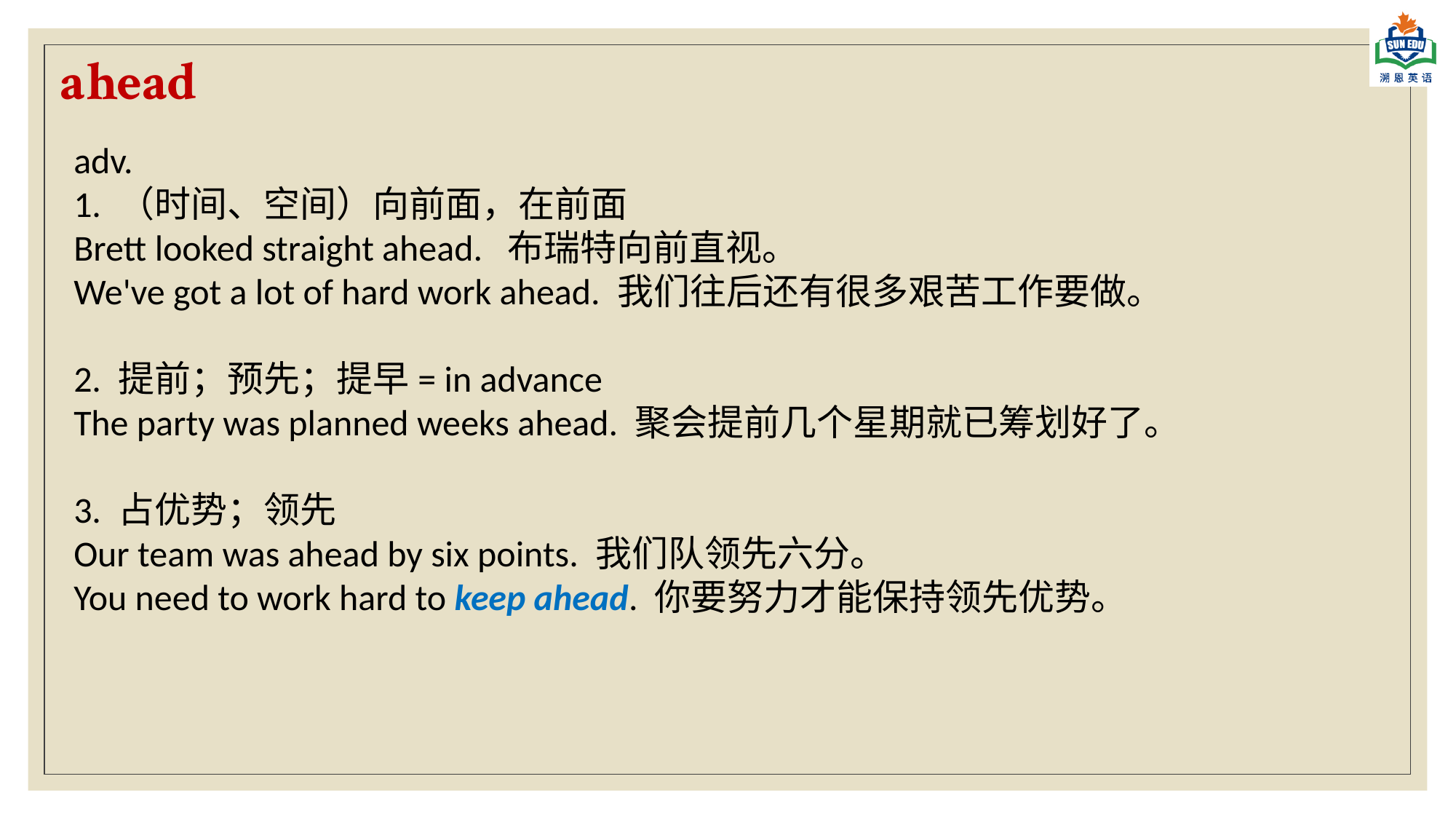

ahead
adv.
1. （时间、空间）向前面，在前面
Brett looked straight ahead.  布瑞特向前直视。
We've got a lot of hard work ahead. 我们往后还有很多艰苦工作要做。

2. 提前；预先；提早= in advance
The party was planned weeks ahead. 聚会提前几个星期就已筹划好了。

3. 占优势；领先
Our team was ahead by six points. 我们队领先六分。
You need to work hard to keep ahead. 你要努力才能保持领先优势。